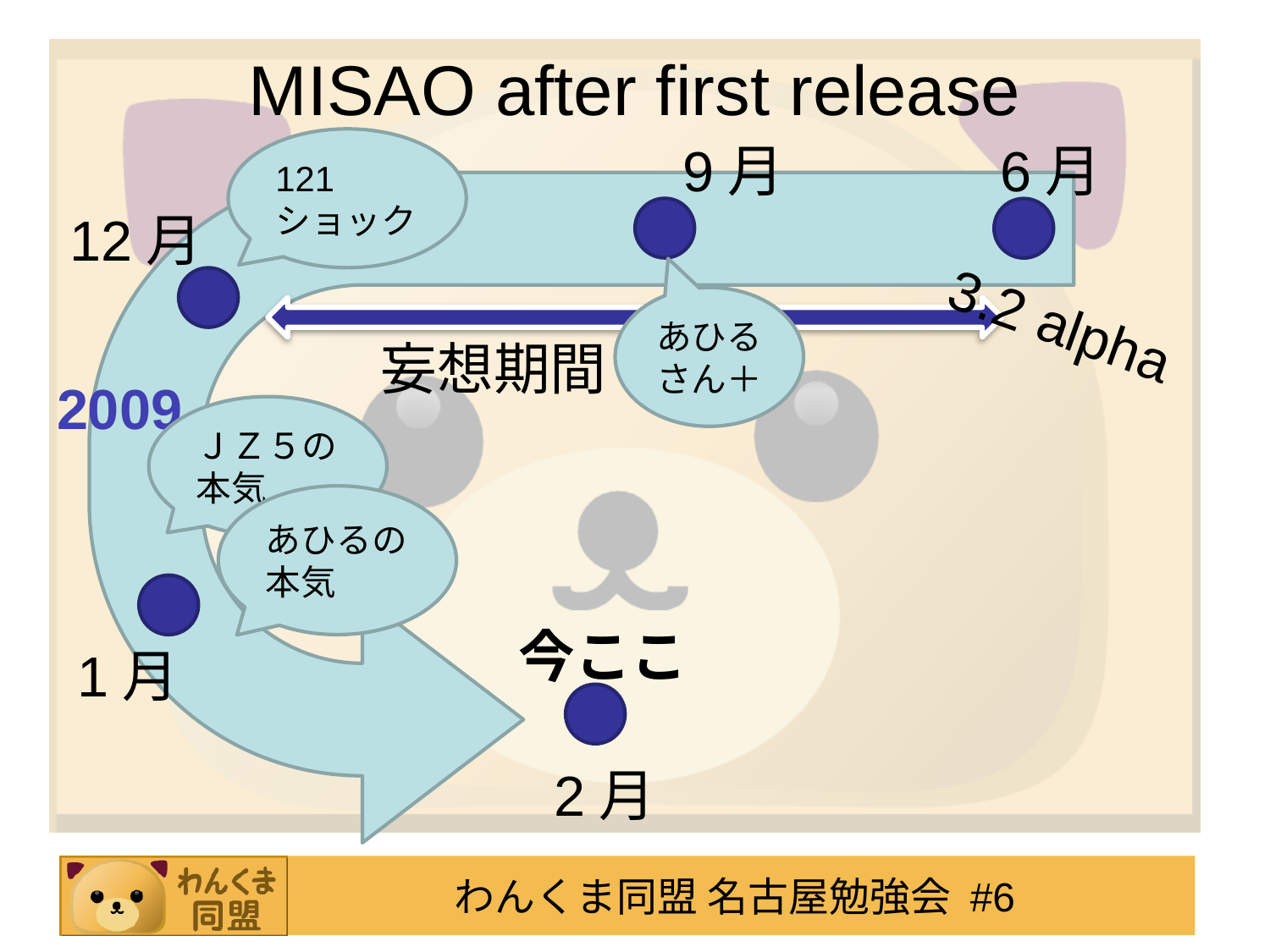

# MISAO after first release
121ショック
9月
6月
12月

3.2 alpha
あひるさん＋

妄想期間
2009
ＪＺ５の本気
あひるの本気

今ここ
1月

2月